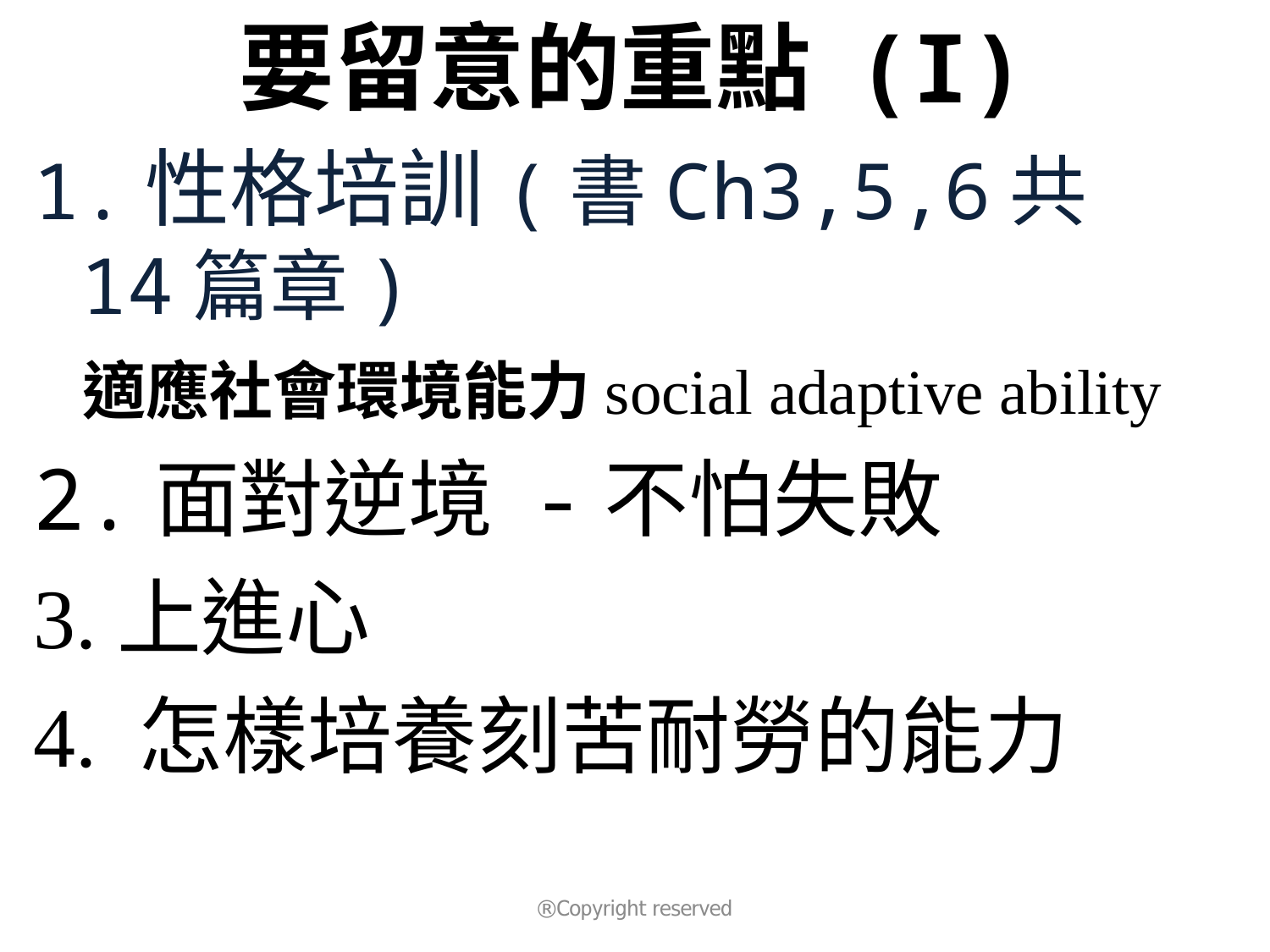

# 要留意的重點 (I)
1.性格培訓(書Ch3,5,6共14篇章)
  適應社會環境能力social adaptive ability
2.面對逆境 -不怕失敗
3.上進心
4. 怎樣培養刻苦耐勞的能力

®Copyright reserved